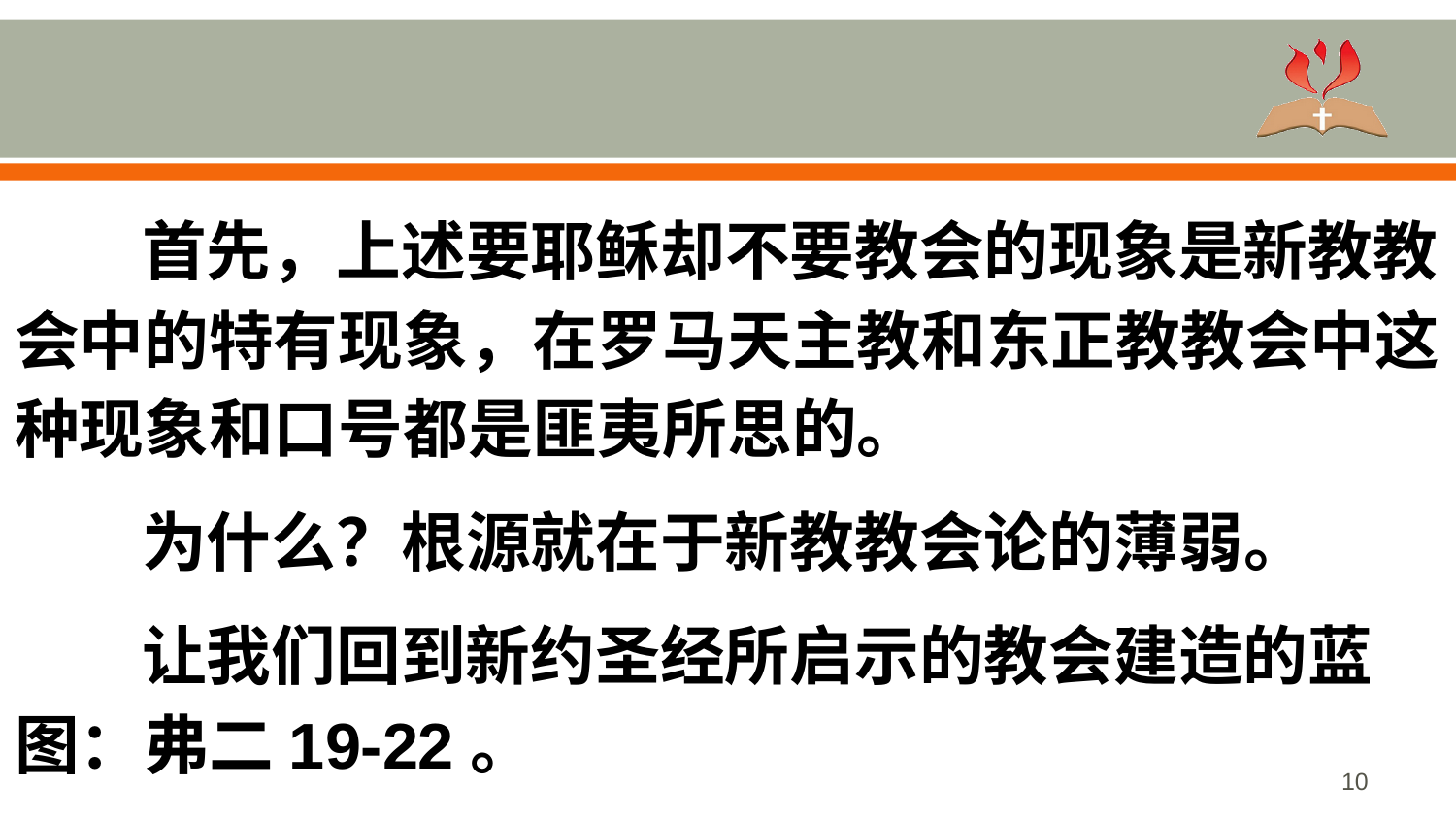

首先，上述要耶稣却不要教会的现象是新教教会中的特有现象，在罗马天主教和东正教教会中这种现象和口号都是匪夷所思的。
为什么？根源就在于新教教会论的薄弱。
让我们回到新约圣经所启示的教会建造的蓝图：弗二19-22。

10